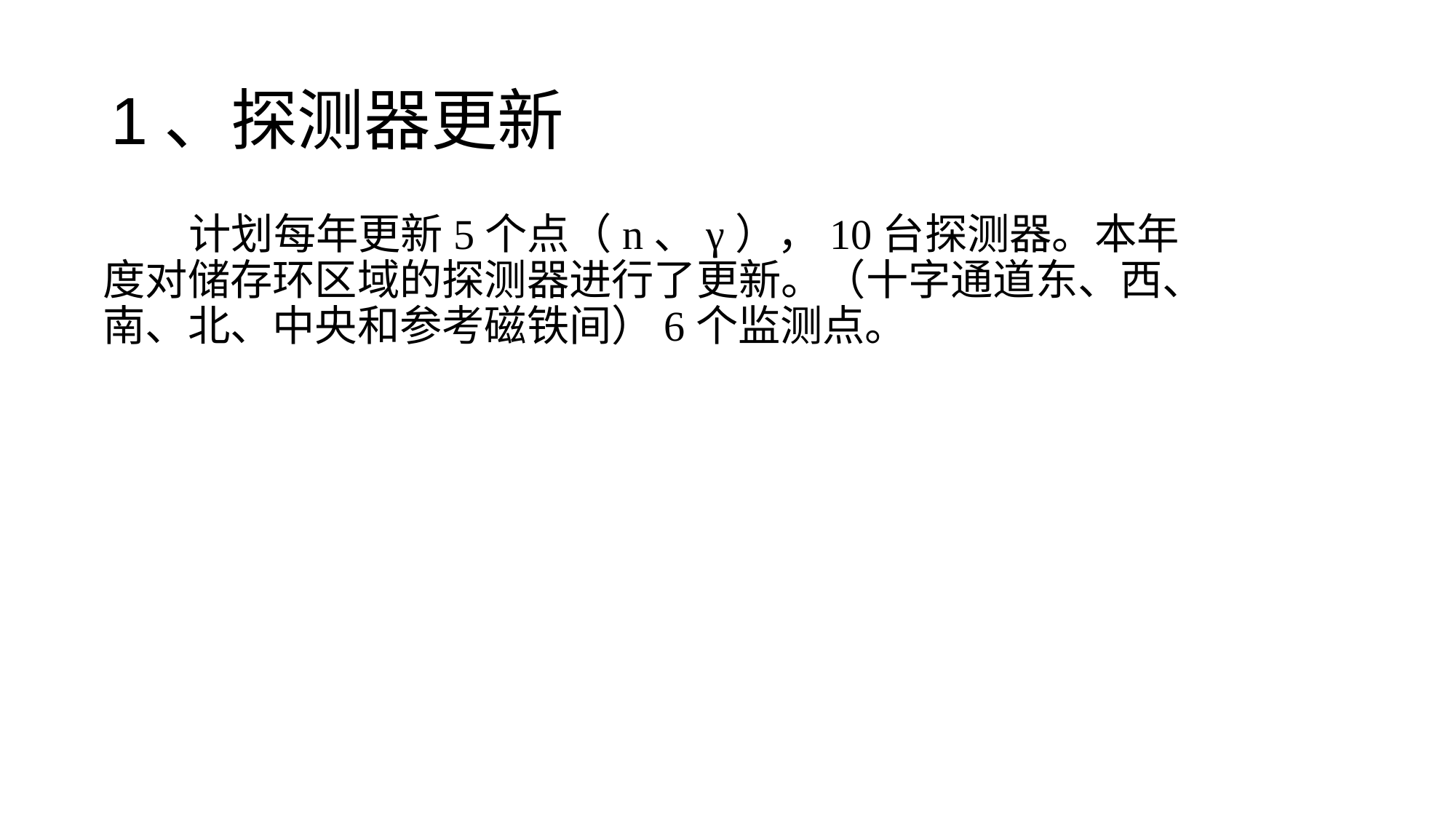

# 1、探测器更新
        计划每年更新5个点（n、γ），10台探测器。本年度对储存环区域的探测器进行了更新。（十字通道东、西、南、北、中央和参考磁铁间）6个监测点。